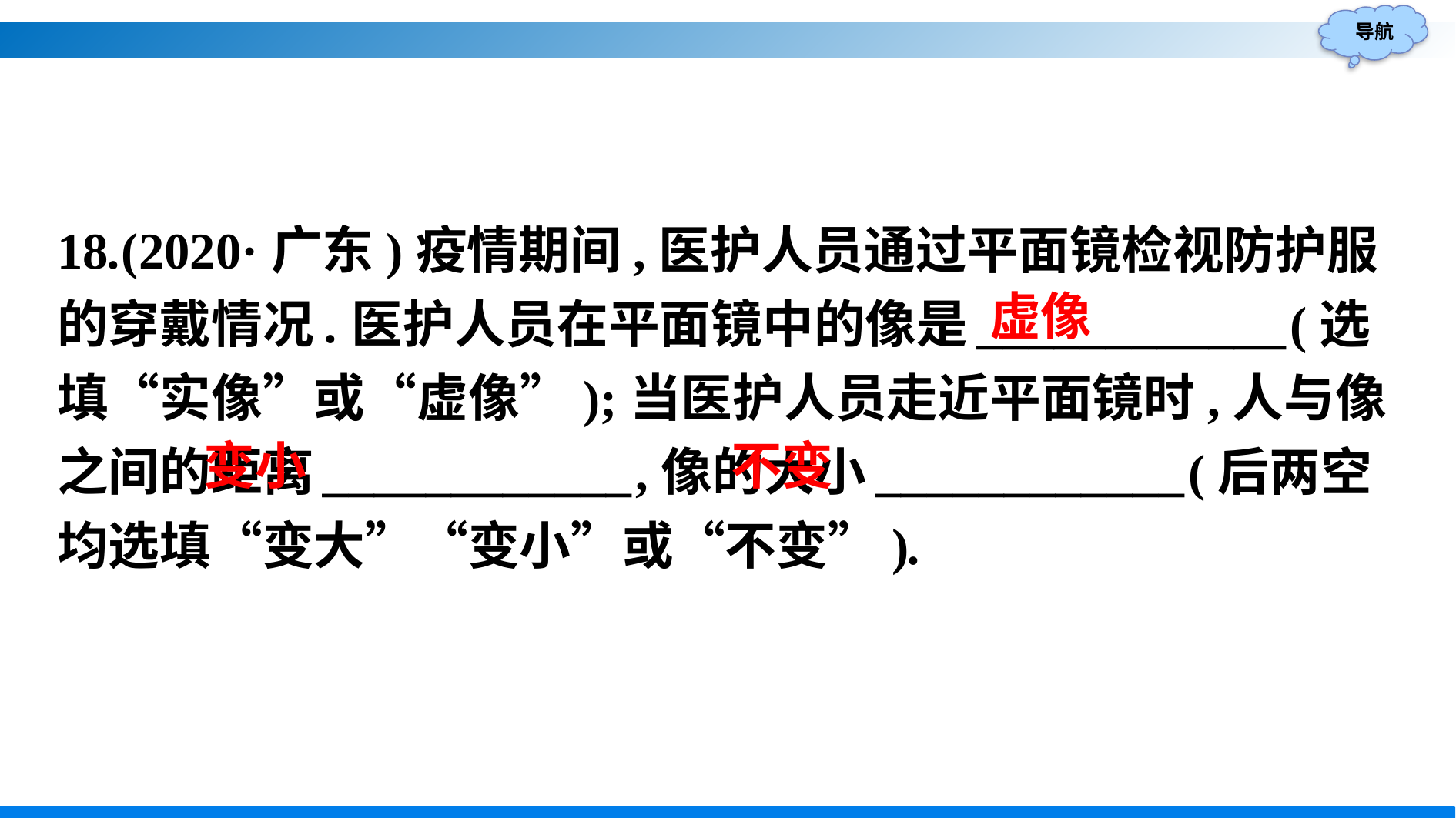

18.(2020·广东)疫情期间,医护人员通过平面镜检视防护服的穿戴情况.医护人员在平面镜中的像是____________(选填“实像”或“虚像”);当医护人员走近平面镜时,人与像之间的距离____________,像的大小____________(后两空均选填“变大”“变小”或“不变”).
虚像
不变
变小